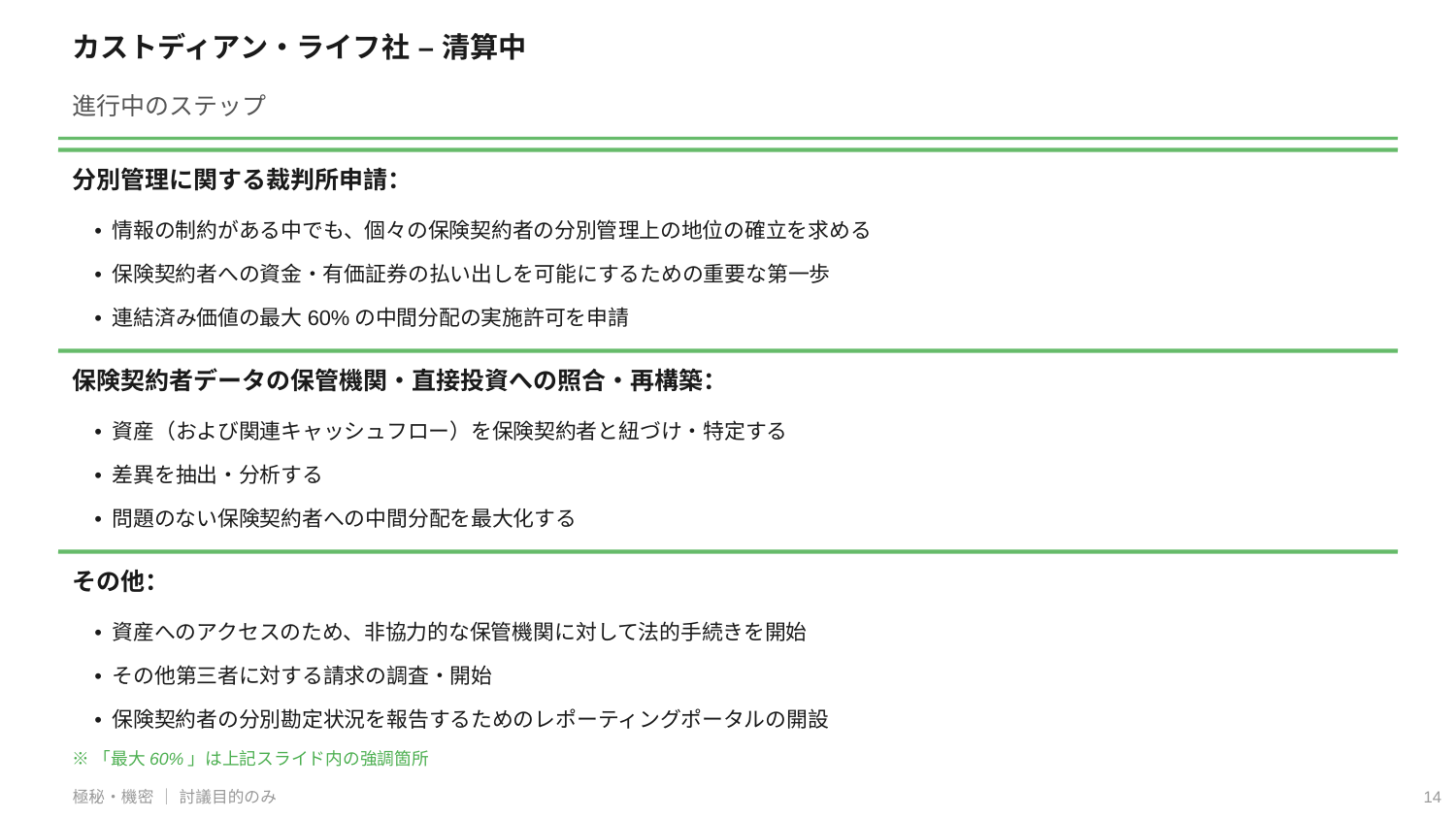

カストディアン・ライフ社 – 清算中
進行中のステップ

分別管理に関する裁判所申請：
• 情報の制約がある中でも、個々の保険契約者の分別管理上の地位の確立を求める
• 保険契約者への資金・有価証券の払い出しを可能にするための重要な第一歩
• 連結済み価値の最大60%の中間分配の実施許可を申請

保険契約者データの保管機関・直接投資への照合・再構築：
• 資産（および関連キャッシュフロー）を保険契約者と紐づけ・特定する
• 差異を抽出・分析する
• 問題のない保険契約者への中間分配を最大化する

その他：
• 資産へのアクセスのため、非協力的な保管機関に対して法的手続きを開始
• その他第三者に対する請求の調査・開始
• 保険契約者の分別勘定状況を報告するためのレポーティングポータルの開設
※「最大60%」は上記スライド内の強調箇所
極秘・機密 ｜ 討議目的のみ
14